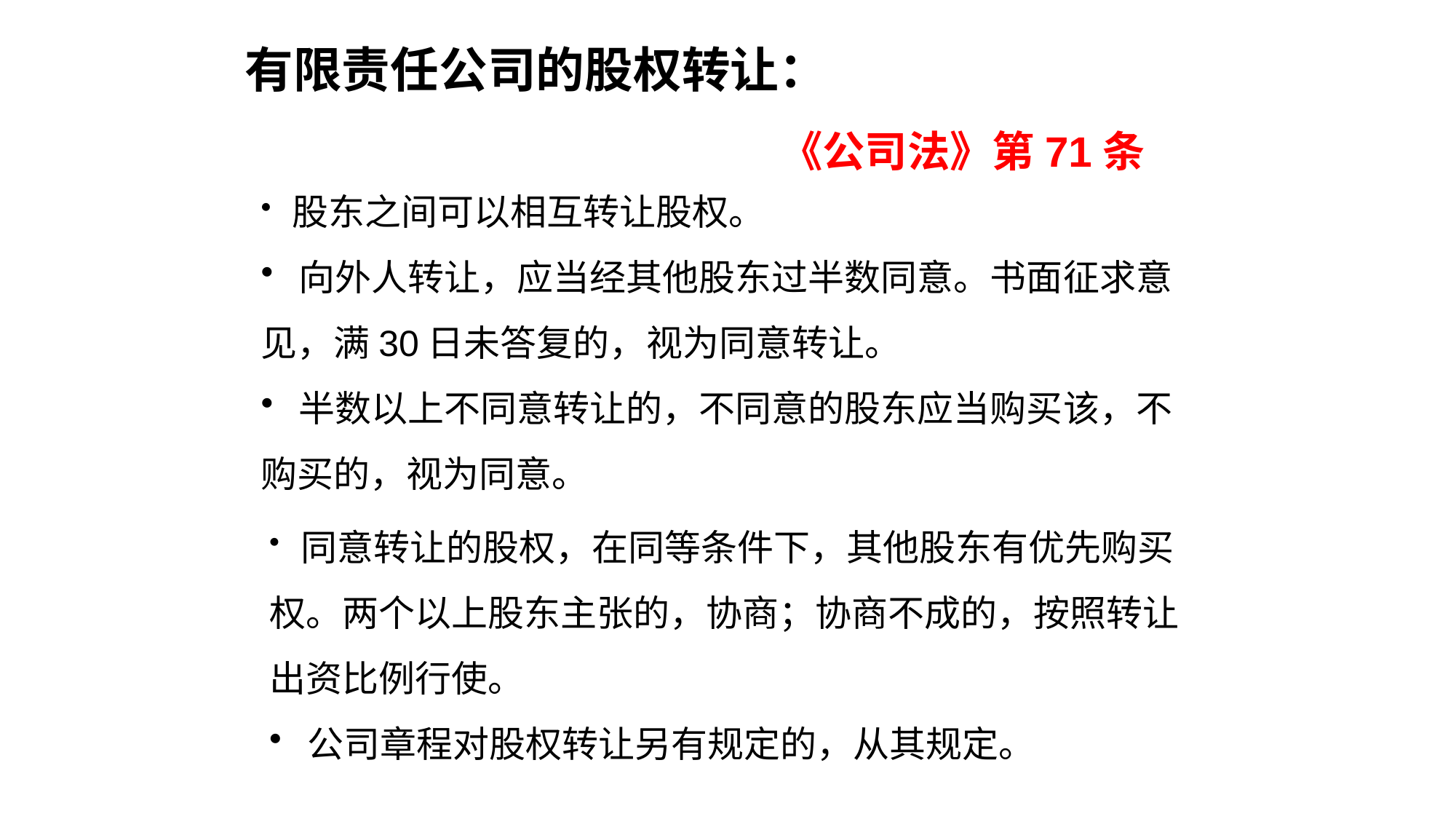

有限责任公司的股权转让：
《公司法》第71条
  股东之间可以相互转让股权。
  向外人转让，应当经其他股东过半数同意。书面征求意见，满30日未答复的，视为同意转让。
  半数以上不同意转让的，不同意的股东应当购买该，不购买的，视为同意。
  同意转让的股权，在同等条件下，其他股东有优先购买权。两个以上股东主张的，协商；协商不成的，按照转让出资比例行使。
  公司章程对股权转让另有规定的，从其规定。